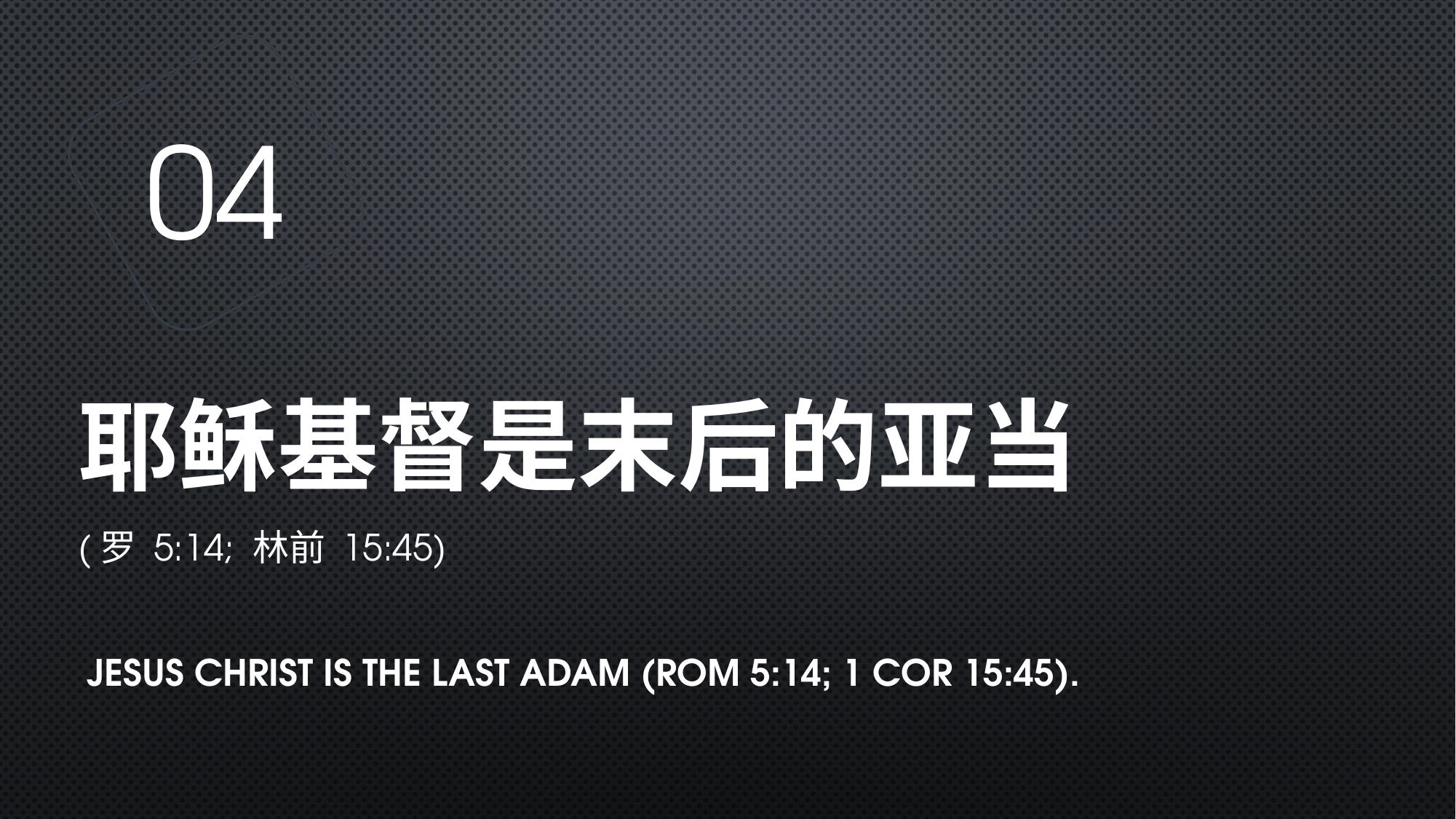

04
# 耶稣基督是末后的亚当 (罗 5:14; 林前 15:45)
Jesus Christ is the last Adam (Rom 5:14; 1 Cor 15:45).